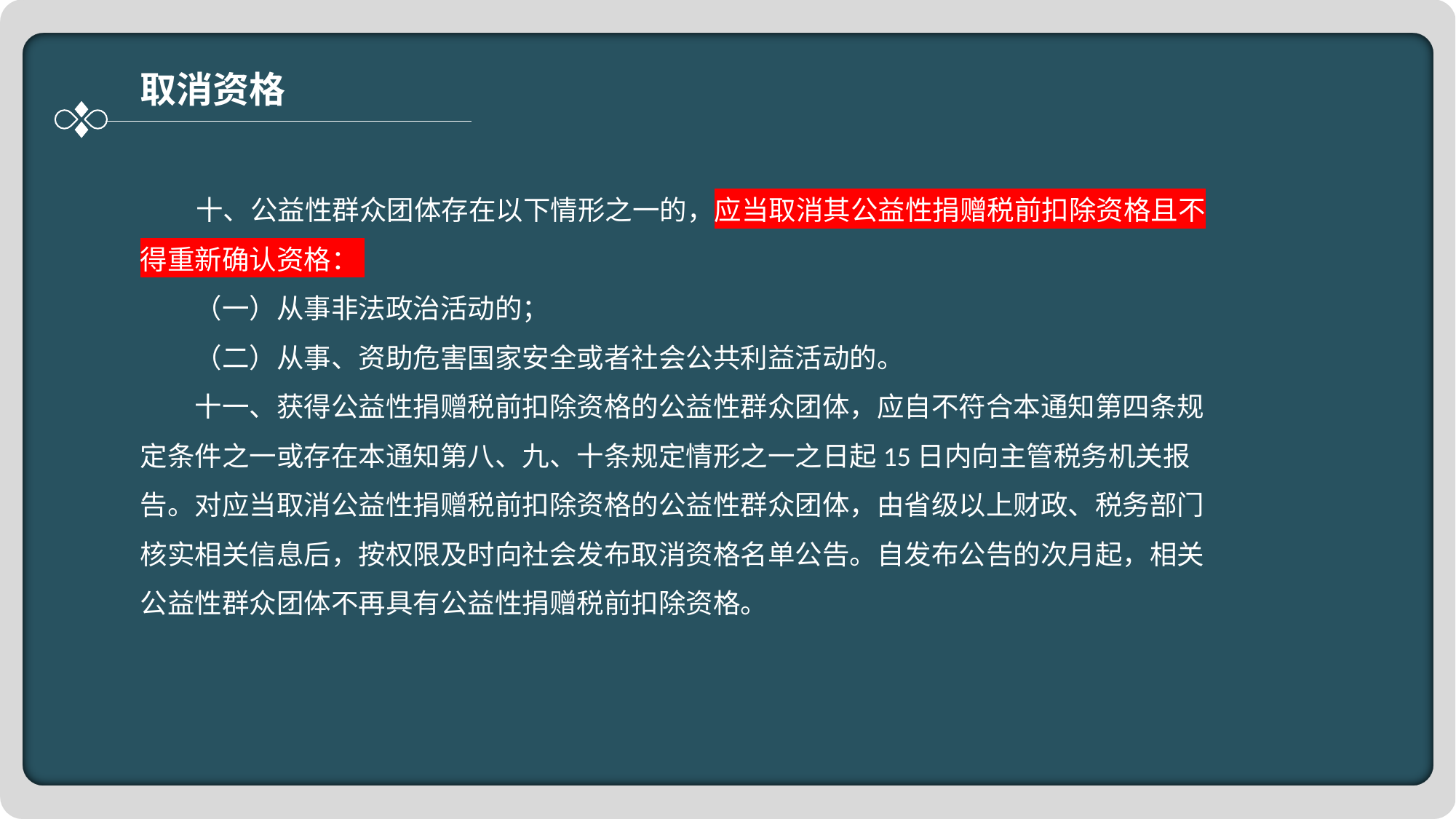

取消资格

        十、公益性群众团体存在以下情形之一的，应当取消其公益性捐赠税前扣除资格且不得重新确认资格：
　　（一）从事非法政治活动的；
　　（二）从事、资助危害国家安全或者社会公共利益活动的。
　　十一、获得公益性捐赠税前扣除资格的公益性群众团体，应自不符合本通知第四条规定条件之一或存在本通知第八、九、十条规定情形之一之日起15日内向主管税务机关报告。对应当取消公益性捐赠税前扣除资格的公益性群众团体，由省级以上财政、税务部门核实相关信息后，按权限及时向社会发布取消资格名单公告。自发布公告的次月起，相关公益性群众团体不再具有公益性捐赠税前扣除资格。